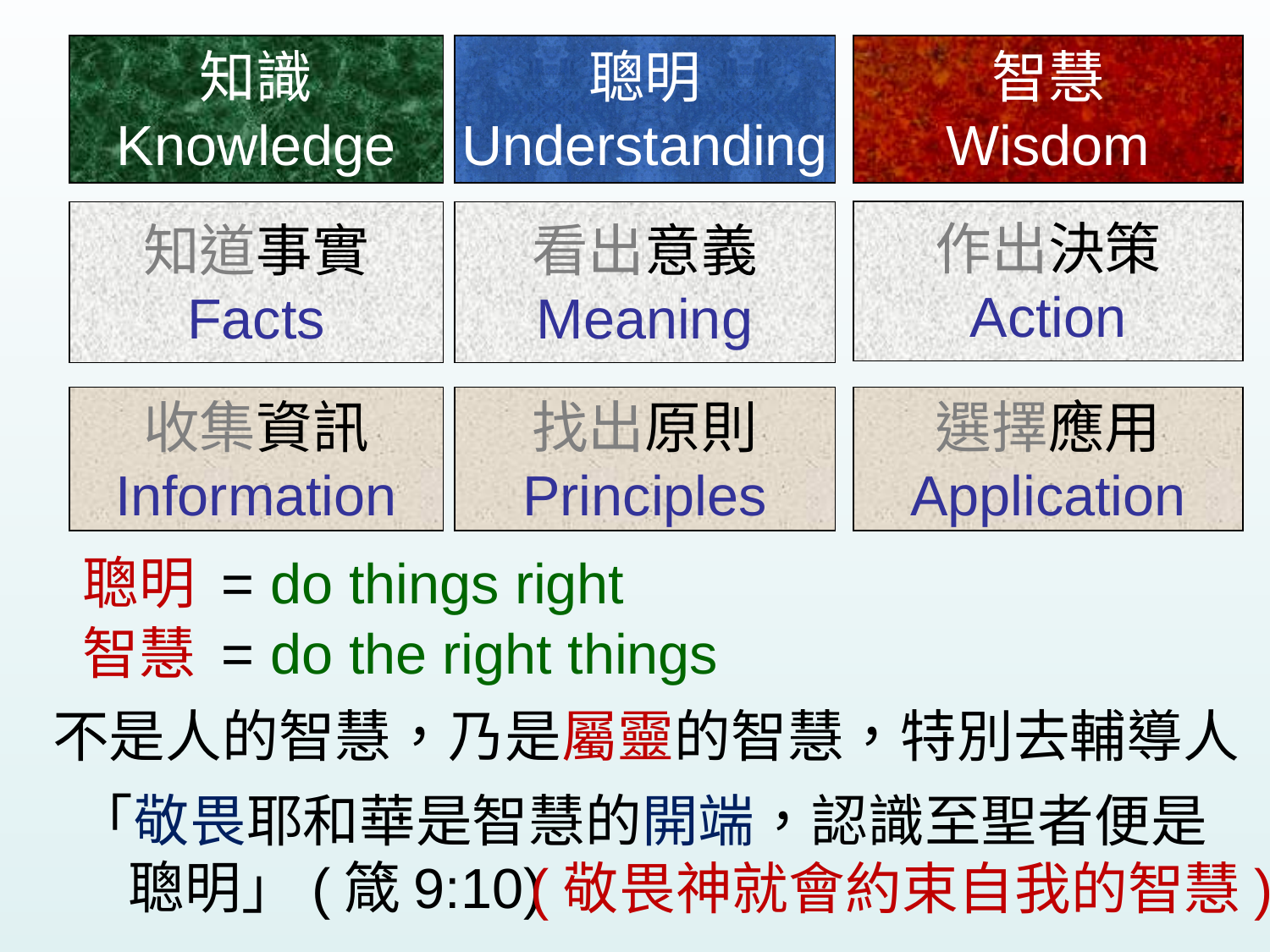

知識
Knowledge
聰明
Understanding
智慧
Wisdom
作出決策
Action
看出意義
Meaning
知道事實
Facts
收集資訊
Information
找出原則
Principles
選擇應用
Application
聰明 = do things right
智慧 = do the right things
不是人的智慧，乃是屬靈的智慧，特別去輔導人
「敬畏耶和華是智慧的開端，認識至聖者便是
   聰明」(箴9:10)
(敬畏神就會約束自我的智慧)